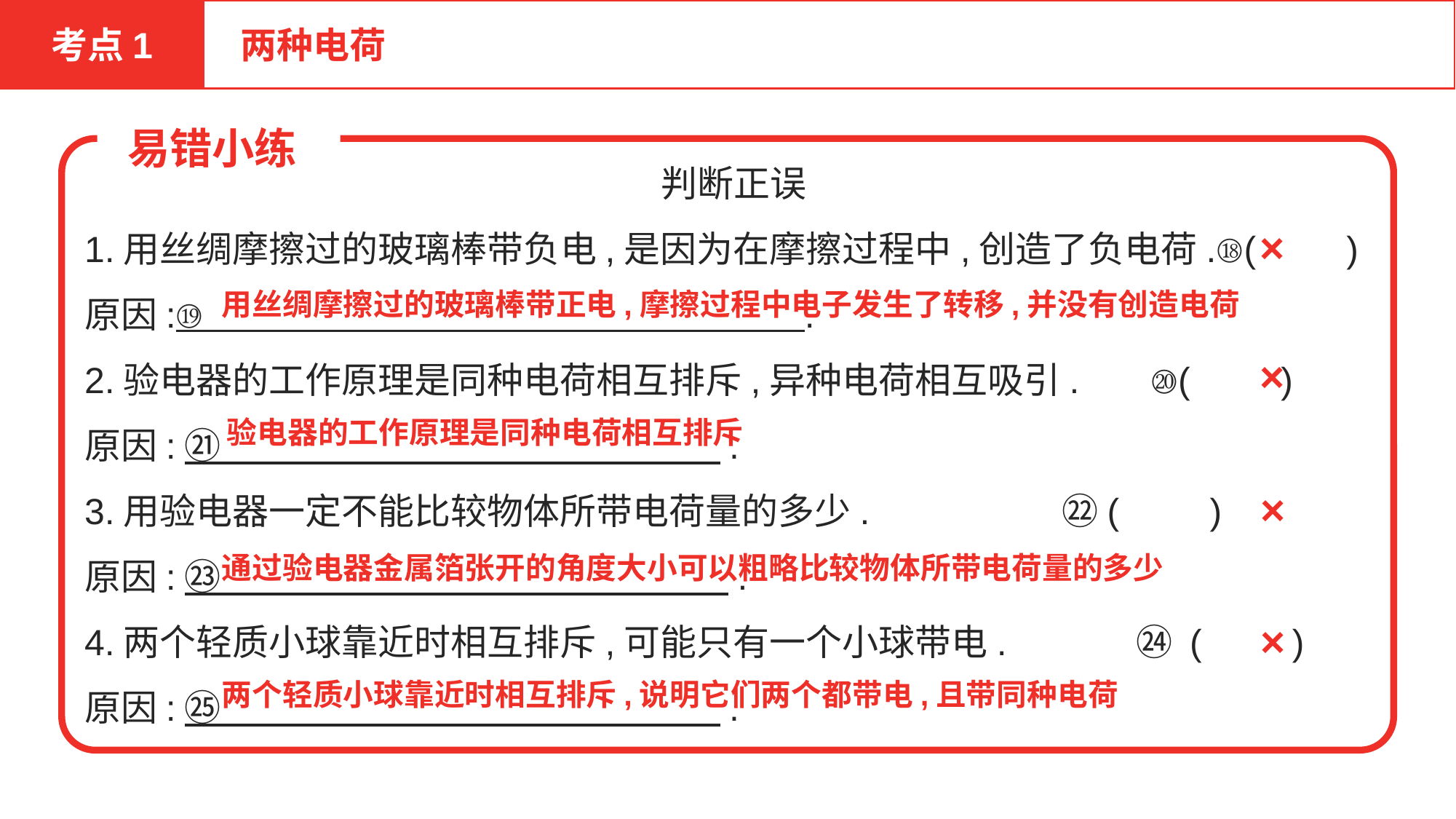

考点1
 两种电荷
 易错小练
判断正误
1.用丝绸摩擦过的玻璃棒带负电,是因为在摩擦过程中,创造了负电荷.⑱(　　)
原因:⑲                                                           .
2.验电器的工作原理是同种电荷相互排斥,异种电荷相互吸引.       ⑳(　　)
原因:㉑                                                             .
3.用验电器一定不能比较物体所带电荷量的多少.                  ㉒(　　)
原因:㉓                                                              .
4.两个轻质小球靠近时相互排斥,可能只有一个小球带电.	      ㉔ (　　)
原因:㉕                                                             .

×
用丝绸摩擦过的玻璃棒带正电,摩擦过程中电子发生了转移,并没有创造电荷
×
验电器的工作原理是同种电荷相互排斥
×
通过验电器金属箔张开的角度大小可以粗略比较物体所带电荷量的多少
×
两个轻质小球靠近时相互排斥,说明它们两个都带电,且带同种电荷